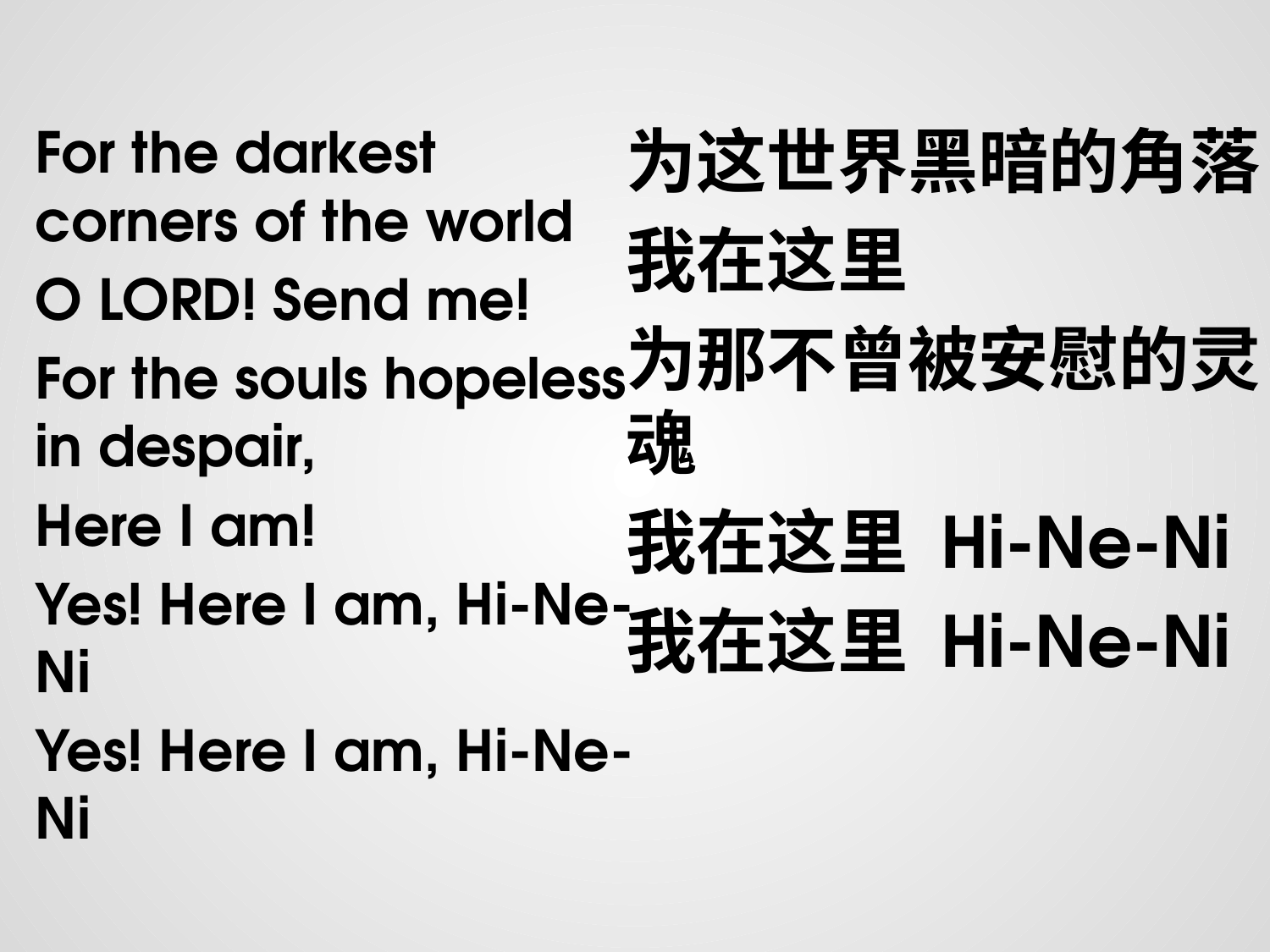

For the darkest corners of the world
O LORD! Send me!
For the souls hopeless in despair,
Here I am!
Yes! Here I am, Hi-Ne-Ni
Yes! Here I am, Hi-Ne-Ni
为这世界黑暗的角落
我在这里
为那不曾被安慰的灵魂
我在这里 Hi-Ne-Ni
我在这里 Hi-Ne-Ni